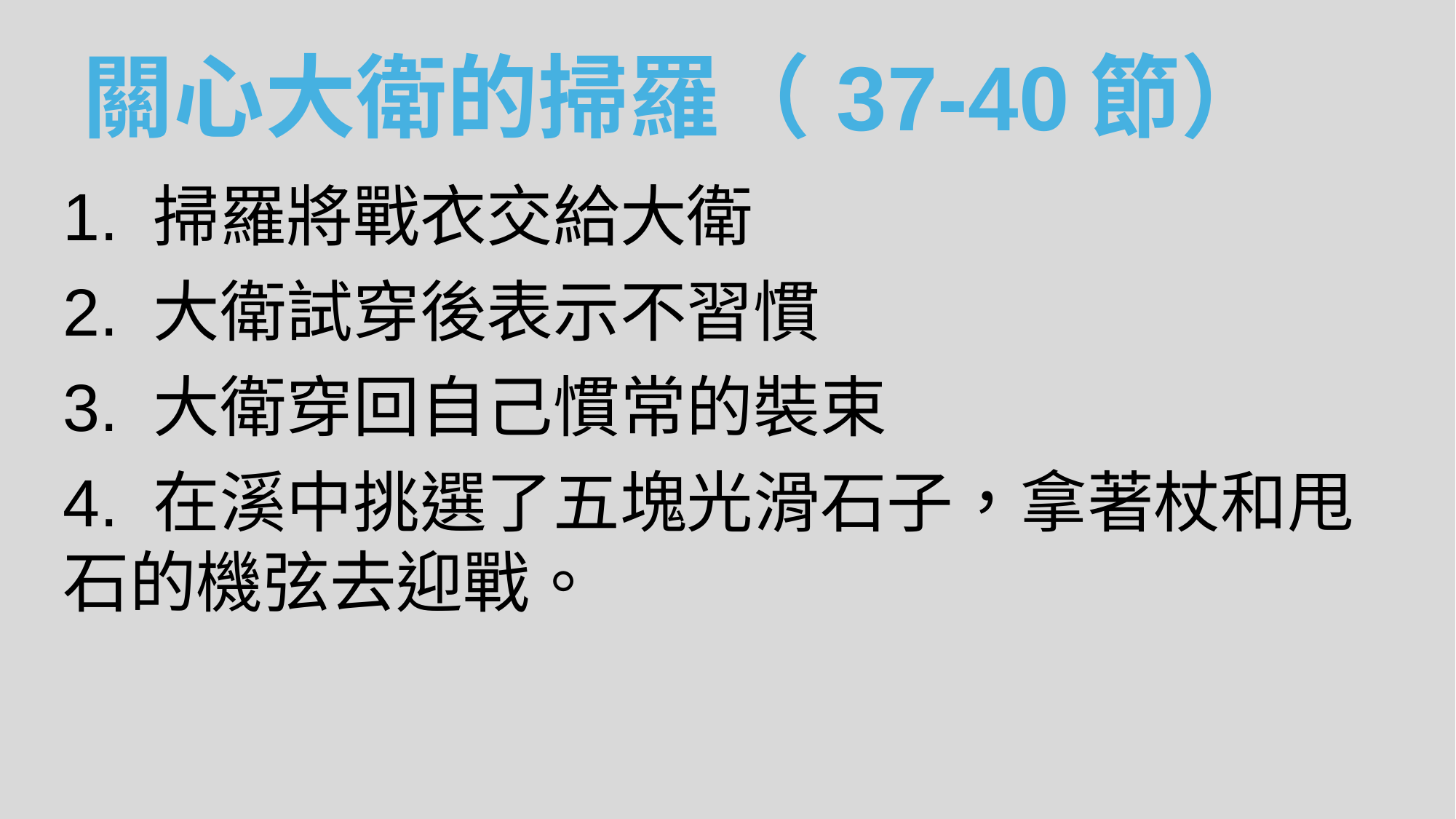

關心大衛的掃羅（37-40節）

1. 掃羅將戰衣交給大衛
2. 大衛試穿後表示不習慣
3. 大衛穿回自己慣常的裝束
4. 在溪中挑選了五塊光滑石子，拿著杖和甩石的機弦去迎戰。